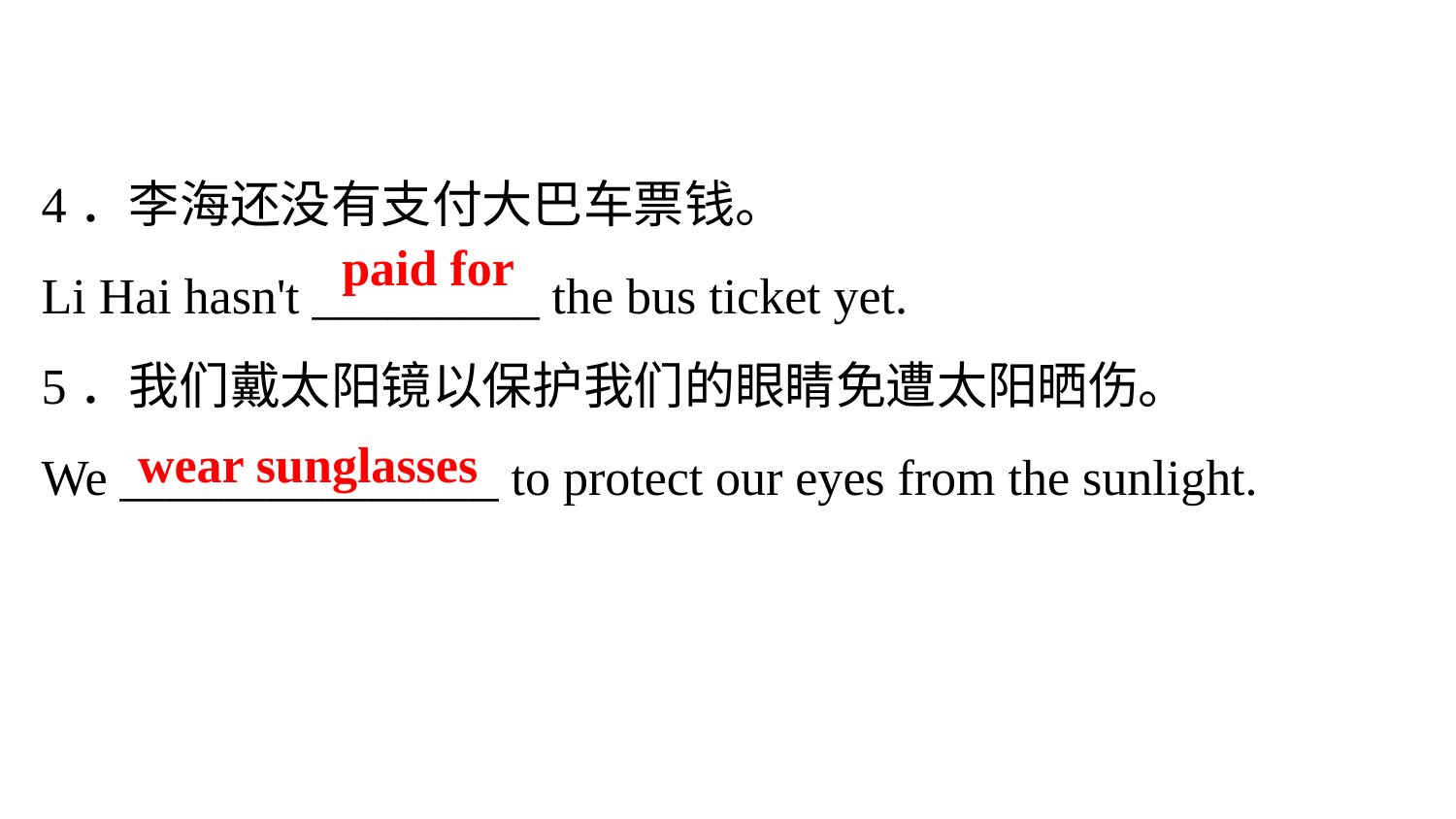

4．李海还没有支付大巴车票钱。
Li Hai hasn't _________ the bus ticket yet.
5．我们戴太阳镜以保护我们的眼睛免遭太阳晒伤。
We _______________ to protect our eyes from the sunlight.
paid for
wear sunglasses